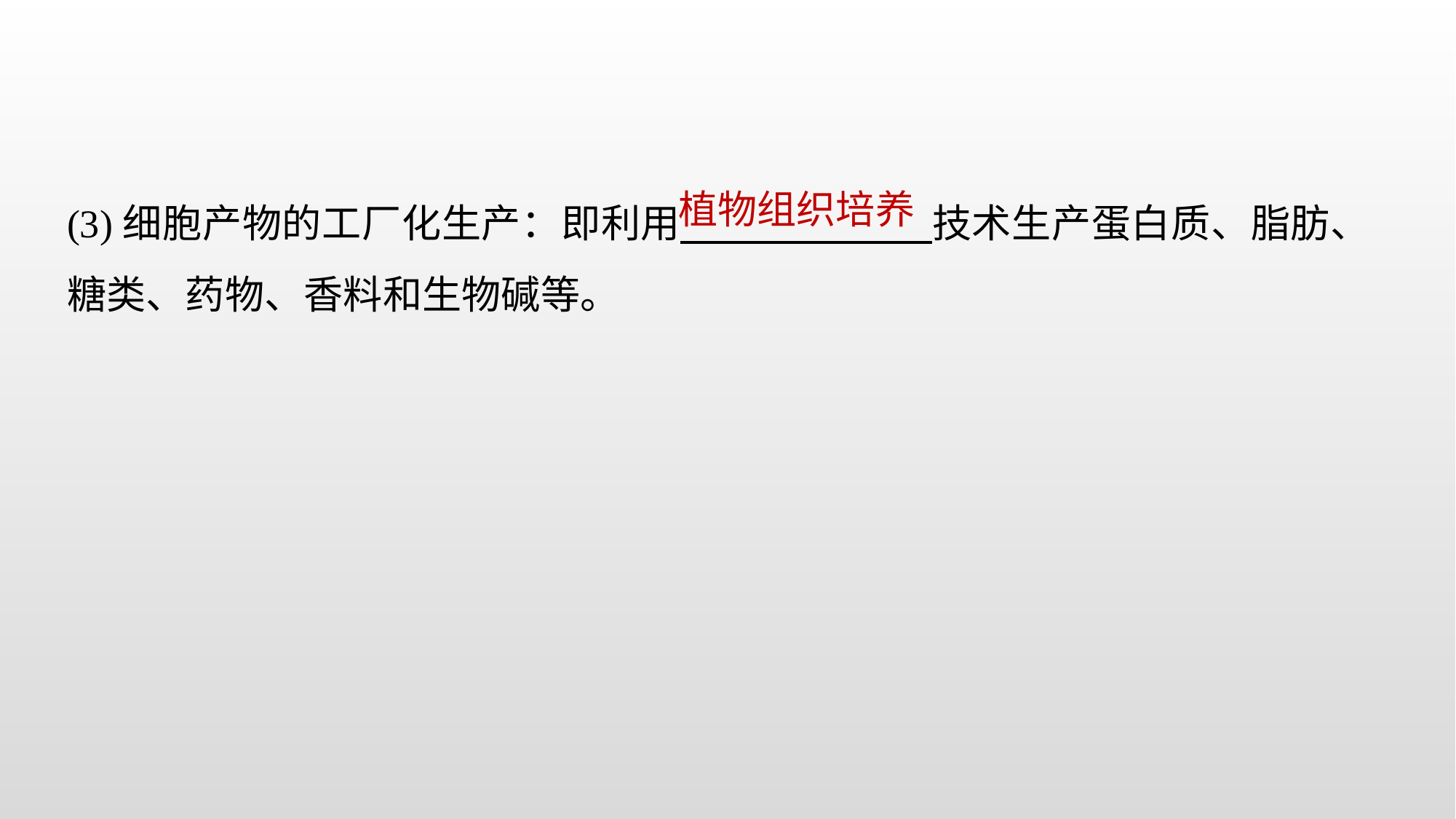

(3)细胞产物的工厂化生产：即利用                           技术生产蛋白质、脂肪、糖类、药物、香料和生物碱等。
植物组织培养